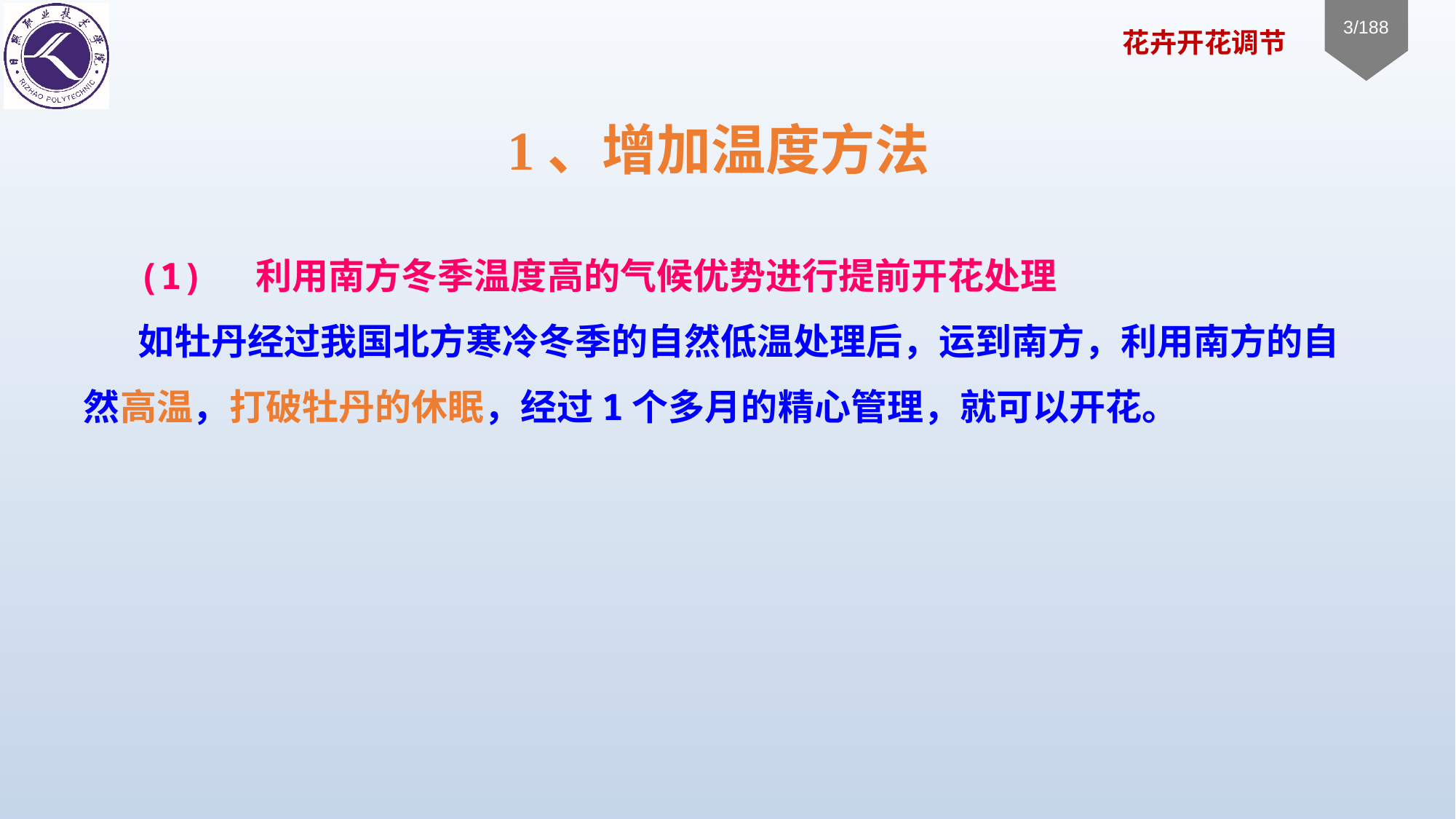

# 1、增加温度方法
(1)  利用南方冬季温度高的气候优势进行提前开花处理
如牡丹经过我国北方寒冷冬季的自然低温处理后，运到南方，利用南方的自然高温，打破牡丹的休眠，经过1个多月的精心管理，就可以开花。